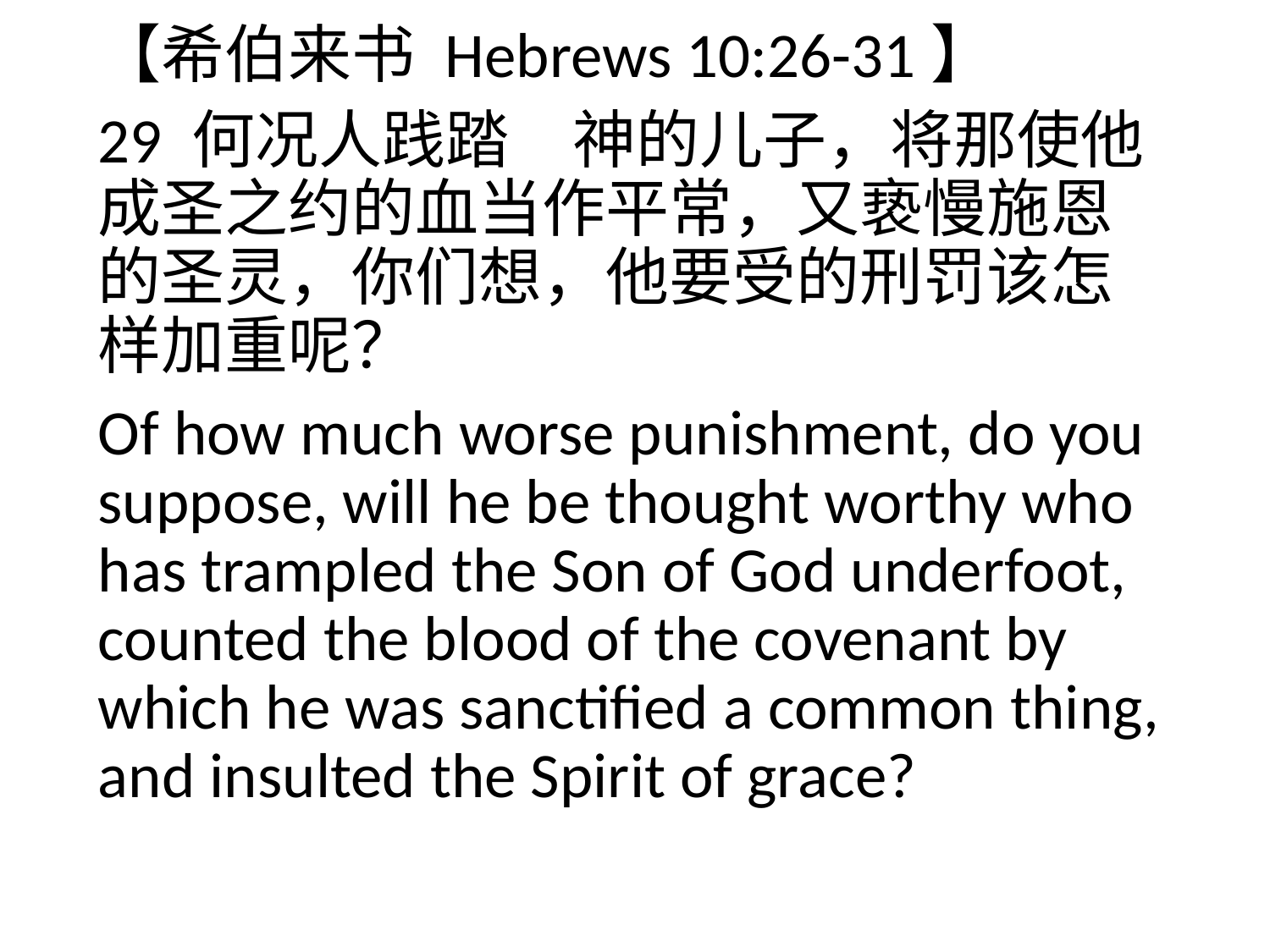

【希伯来书 Hebrews 10:26-31】
29 何况人践踏　神的儿子，将那使他成圣之约的血当作平常，又亵慢施恩的圣灵，你们想，他要受的刑罚该怎样加重呢？
Of how much worse punishment, do you suppose, will he be thought worthy who has trampled the Son of God underfoot, counted the blood of the covenant by which he was sanctified a common thing, and insulted the Spirit of grace?